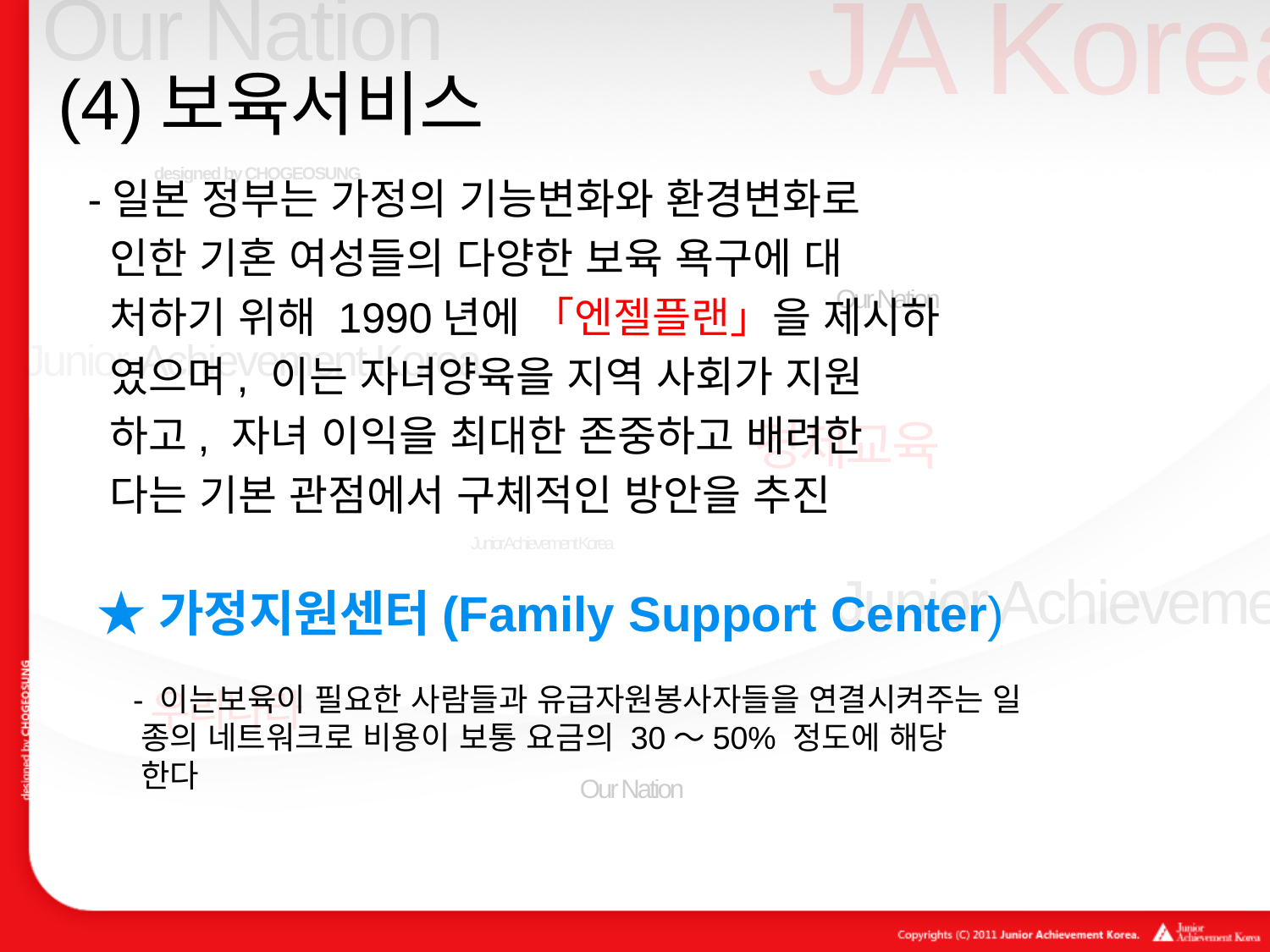

# (4)보육서비스
-일본 정부는 가정의 기능변화와 환경변화로
 인한 기혼 여성들의 다양한 보육 욕구에 대
 처하기 위해 1990년에 「엔젤플랜」을 제시하
 였으며, 이는 자녀양육을 지역 사회가 지원
 하고, 자녀 이익을 최대한 존중하고 배려한
 다는 기본 관점에서 구체적인 방안을 추진

★가정지원센터(Family Support Center)

    - 이는보육이 필요한 사람들과 유급자원봉사자들을 연결시켜주는 일
    종의 네트워크로 비용이 보통 요금의 30～50% 정도에 해당
    한다